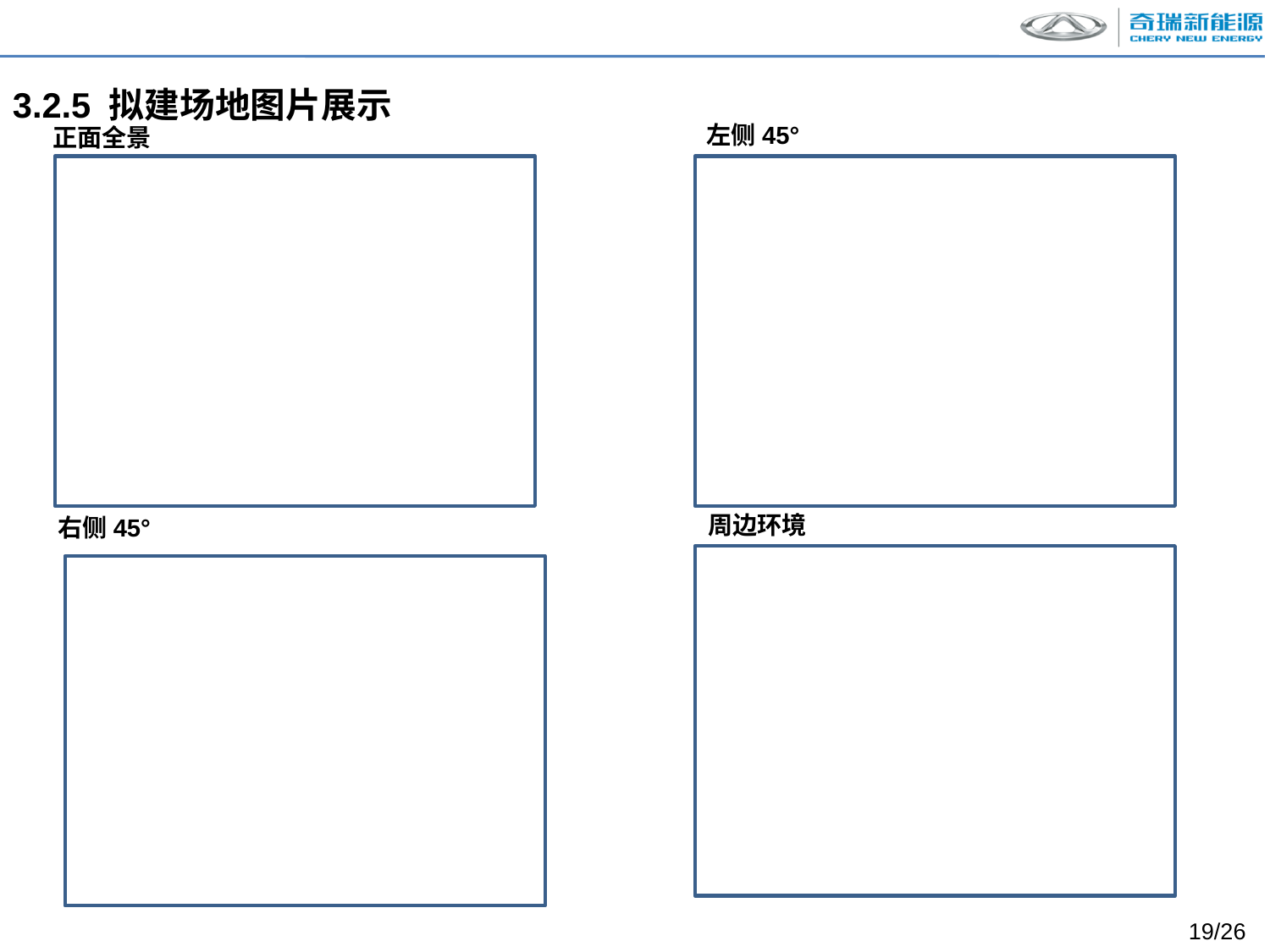

3.2.5 拟建场地图片展示
左侧45°
正面全景

周边环境
右侧45°

19/26